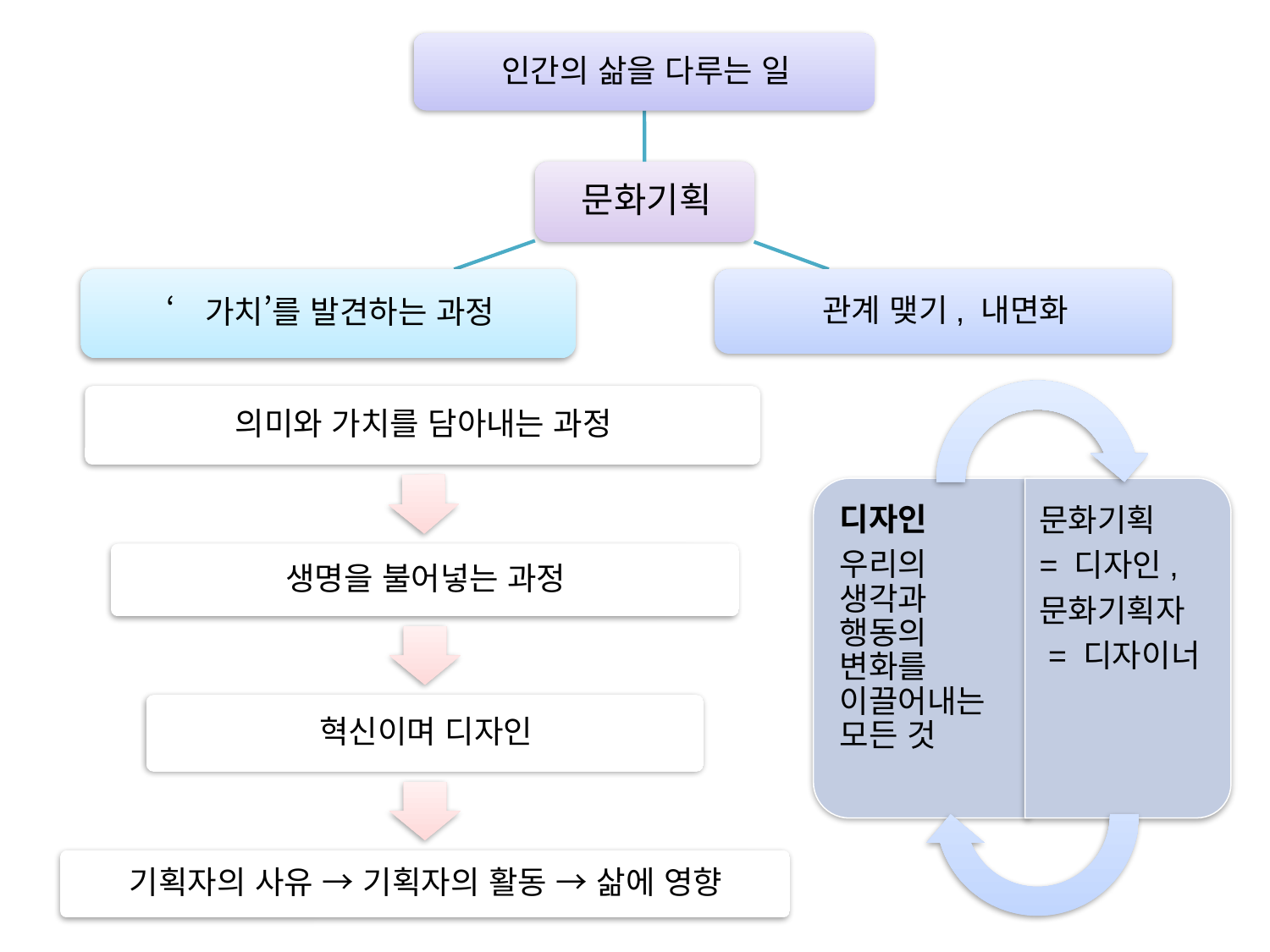

문화기획
인간의 삶을 다루는 일
관계 맺기, 내면화
‘가치’를 발견하는 과정
디자인
우리의 생각과 행동의 변화를 이끌어내는 모든 것
문화기획
= 디자인,
문화기획자
 = 디자이너
의미와 가치를 담아내는 과정

생명을 불어넣는 과정

혁신이며 디자인

기획자의 사유 → 기획자의 활동 → 삶에 영향